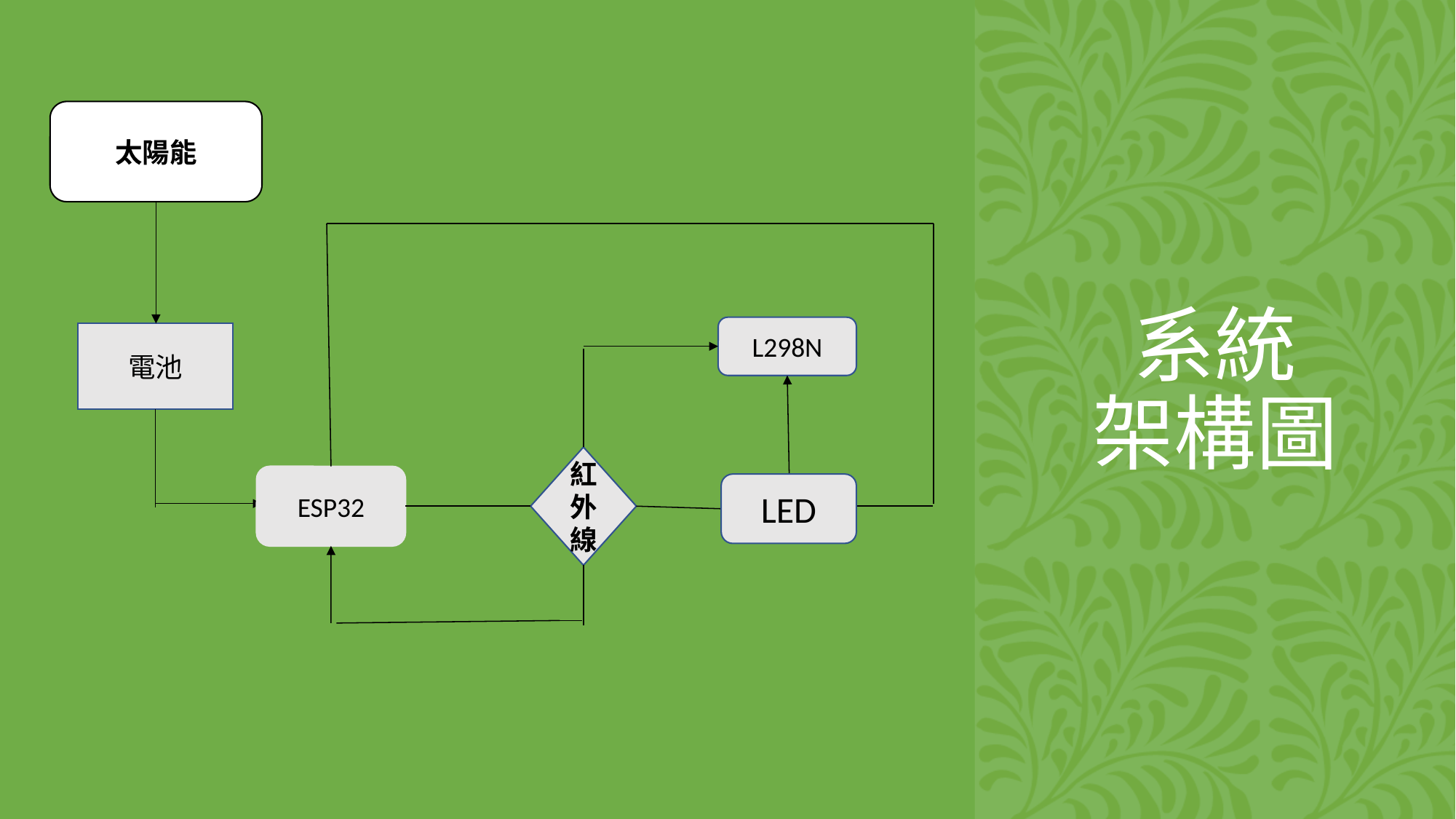

# 系統 架構圖
太陽能
L298N
電池
紅外線
ESP32
LED